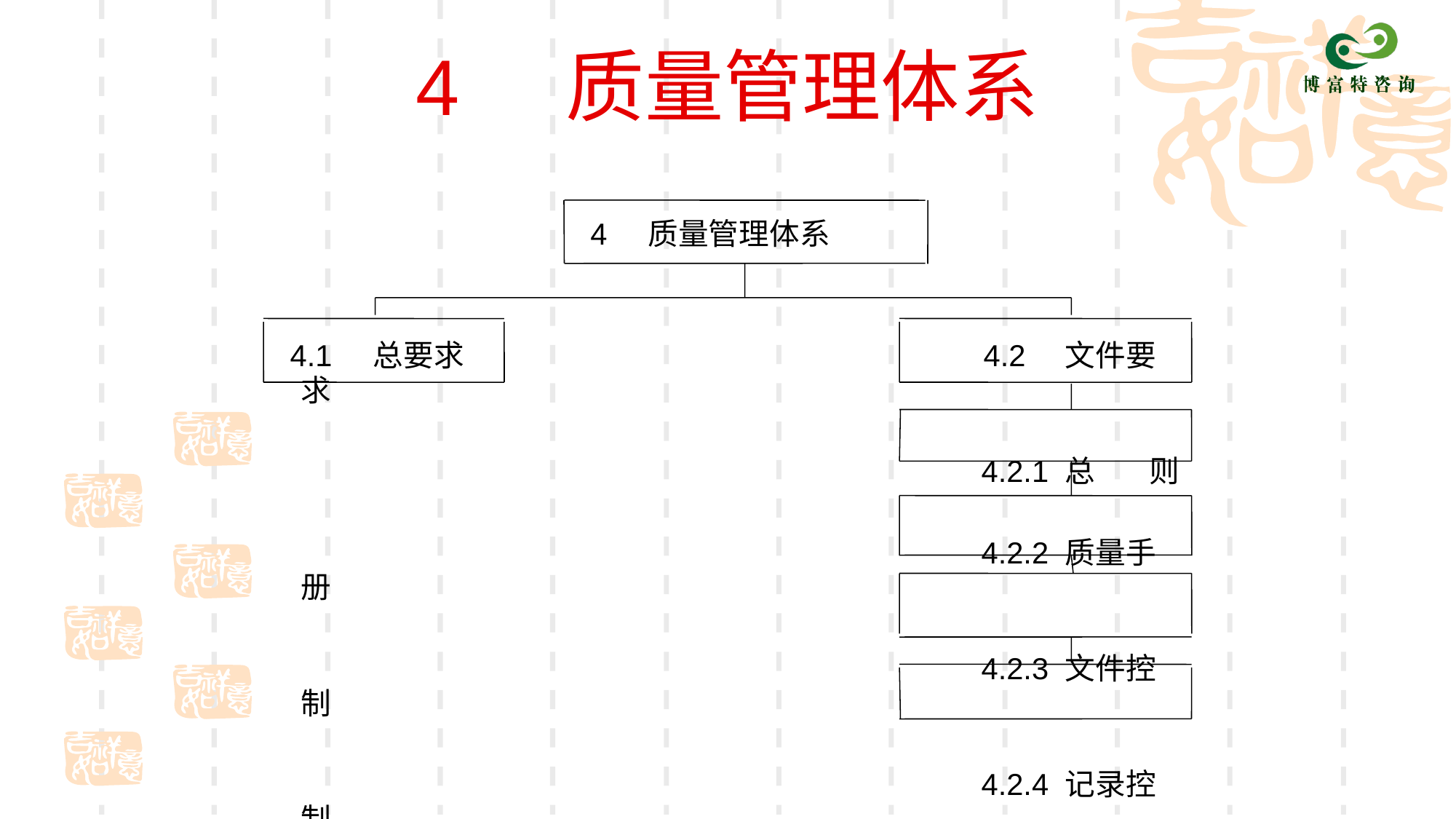

# 4    质量管理体系

4    质量管理体系

      4.1    总要求					   4.2	文件要求

							   4.2.1	总        则

							   4.2.2	质量手册

							   4.2.3	文件控制

							   4.2.4	记录控制